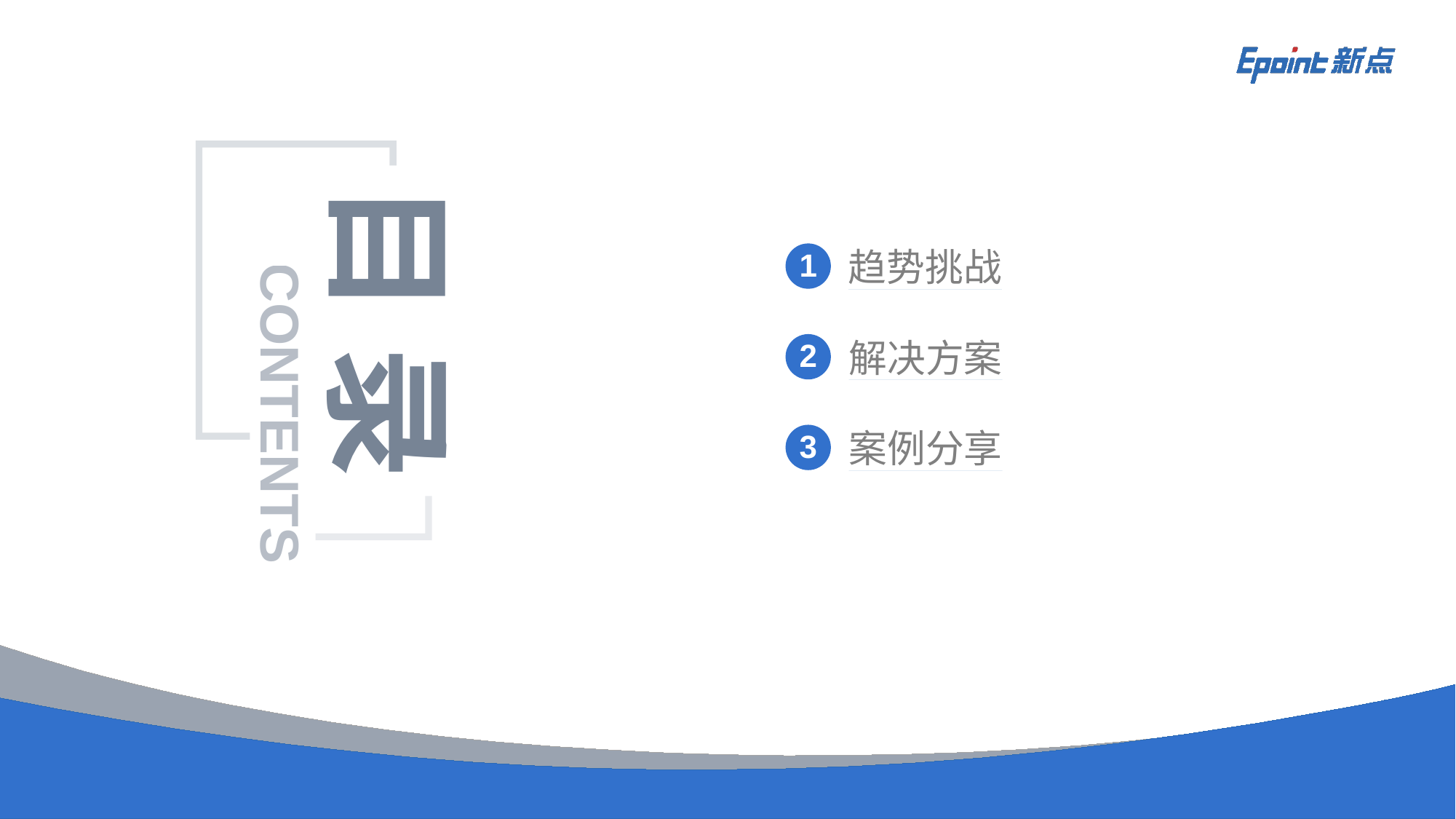

目 录

CONTENTS
趋势挑战
1
解决方案
2
案例分享
3